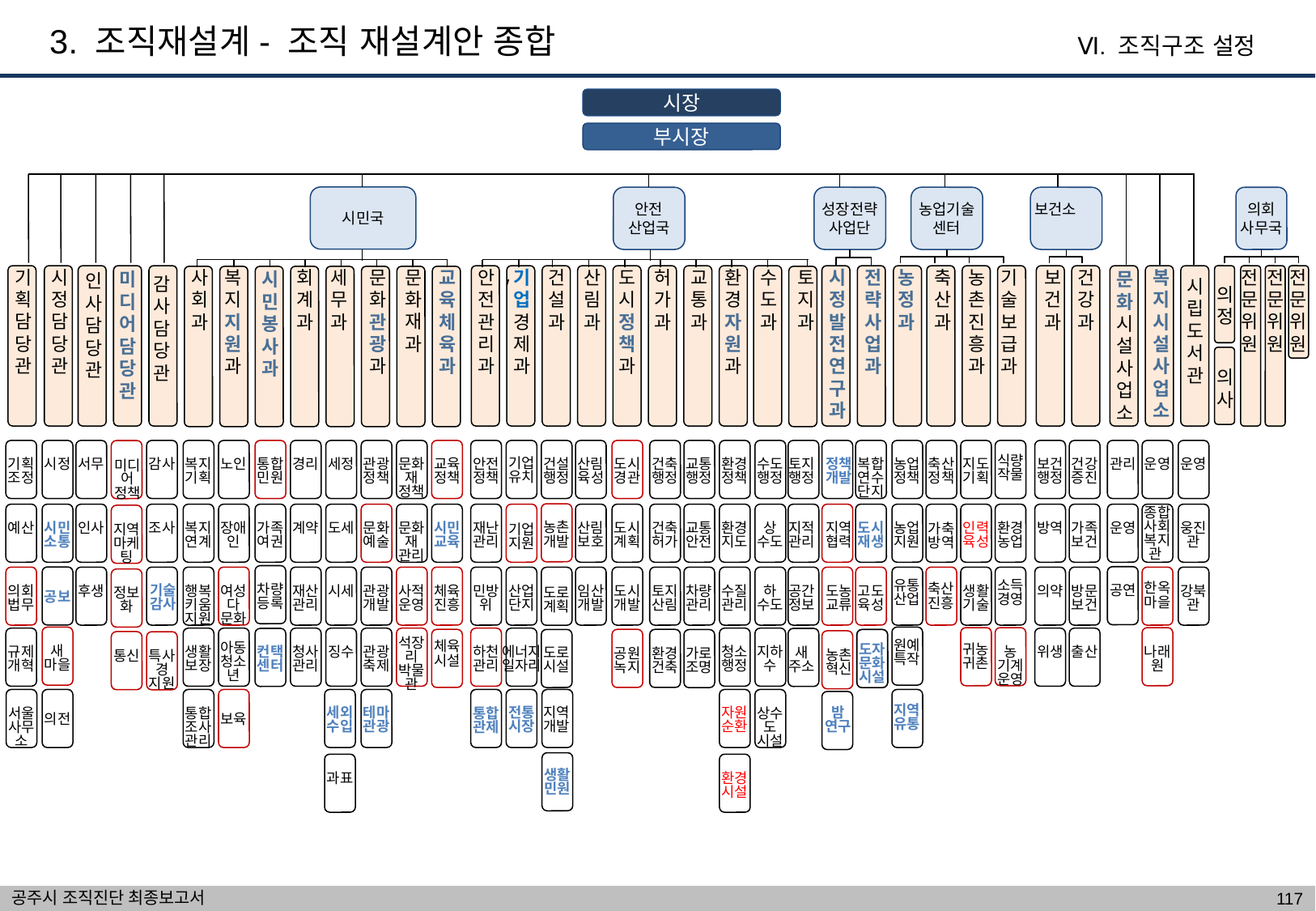

3. 조직재설계- 조직 재설계안 종합
Ⅵ. 조직구조 설정
시장
부시장
시민국
안전
산업국
성장전략사업단
농업기술센터
보건소
의회 사무국
전
문
위
원
전
문
위
원
전
문
위
원

의
정

의
사
기
획
담
당
관

시
정
담
당
관

사
회
과
복
지
지
원
과
회
계
과
세
무
과
문
화
관
광
과
문
화
재
과
교
육
체
육
과
안
전
관
리
과
기
업
경
제
과
건
설
과
산
림
과
도
시
정
책
과
허
가
과
교
통
과
환
경
자
원
과
수
도
과
토
지
과
시
정
발
전
연
구
과
전
략
사
업
과
농
정
과
축
산
과
농
촌
진
흥
과
기
술
보
급
과
보
건
과
건
강
과
복
지
시
설
사
업
소
문
화
시
설
사
업
소
미
디
어
담
당
관
시
민
봉
사
과
인
사
담
당
관

감
사
담
당
관
시
립
도
서
관

기업
유치

기획
조정

시정

서무

감사

복지
기획

노인

통합
민원

경리

세정

관광
정책

문화
재
정책

교육
정책

안전
정책

건설
행정

산림
육성

도시
경관

건축
행정

교통
행정

환경
정책

수도
행정

토지
행정

정책
개발

복합
연수
단지

농업
정책

축산
정책

지도
기획

보건
행정

건강
증진

관리

운영

운영

미디
어
정책

식량
작물

농촌
개발

예산

시민
소통

인사

조사

복지
연계

장애
인

가족
여권

계약

도세

문화
예술

문화
재
관리

시민
교육

재난
관리

산림
보호

도시
계획

건축
허가

교통
안전

환경
지도

상
수도

지적
관리

지역
협력

도시
재생

농업
지원

인력
육성

환경
농업

방역

가족
보건

운영

웅진
관

가축
방역

지역
마케
팅
종합
사회
복지
관

기업
지원

한옥
마을

축산
진흥

차량
등록

공연

의회
법무

후생

행복
키움
지원

여성
다
문화

재산
관리

시세

관광
개발

사적
운영

체육
진흥

민방
위

산업
단지

임산
개발

도시
개발

토지
산림

차량
관리

수질
관리

하
수도

도농
교류

고도
육성

생활
기술

의약

방문
보건

강북
관

공간
정보

도로
계획

정보
화

소득
경영
유통
산업
기술
감사
공보

석장
리
박물
관

체육
시설

아동
청소
년

도자
문화
시설

귀농
귀촌

새
마을

농
기계
운영

나래
원

규제
개혁

생활
보장

컨택
센터

청사
관리

징수

관광
축제

하천
관리

에너지
일자리

청소
행정

지하
수

위생

출산

도로
시설

새
주소

공원
녹지

환경
건축

가로
조명

농촌
혁신

특사
경
지원

통신

원예
특작

세외
수입

테마
관광

전통
시장

지역
개발

자원
순환

밤
연구

서울
사무
소

통합
조사
관리

통합
관제

상수
도
시설

의전

보육

지역
유통

생활
민원

과표

환경
시설